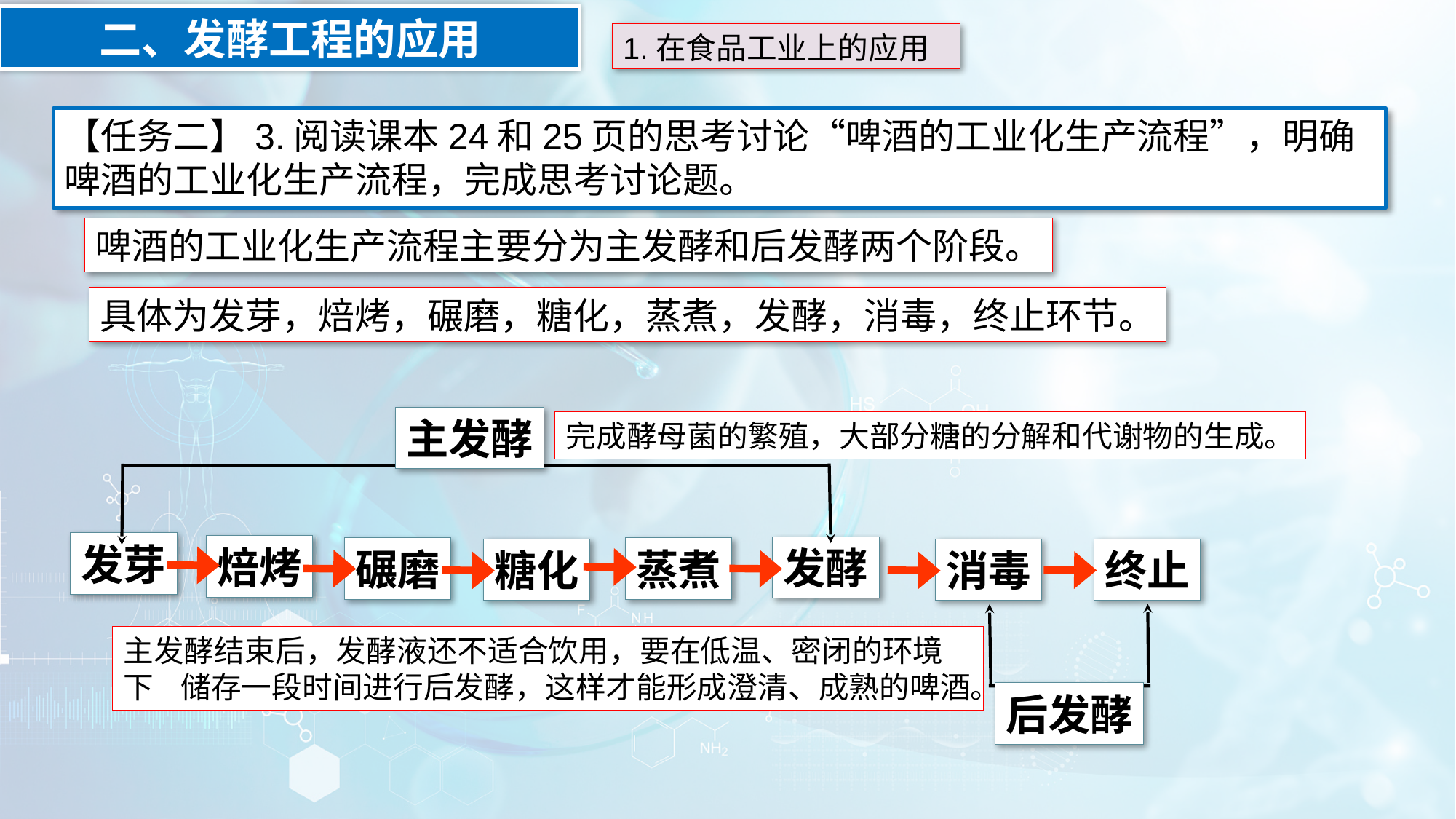

二、发酵工程的应用
1.在食品工业上的应用
【任务二】3.阅读课本24和25页的思考讨论“啤酒的工业化生产流程”，明确啤酒的工业化生产流程，完成思考讨论题。
啤酒的工业化生产流程主要分为主发酵和后发酵两个阶段。
具体为发芽，焙烤，碾磨，糖化，蒸煮，发酵，消毒，终止环节。
主发酵

发芽
焙烤
发酵
碾磨
蒸煮
糖化

完成酵母菌的繁殖，大部分糖的分解和代谢物的生成。
消毒
终止

后发酵

主发酵结束后，发酵液还不适合饮用，要在低温、密闭的环境下    储存一段时间进行后发酵，这样才能形成澄清、成熟的啤酒。